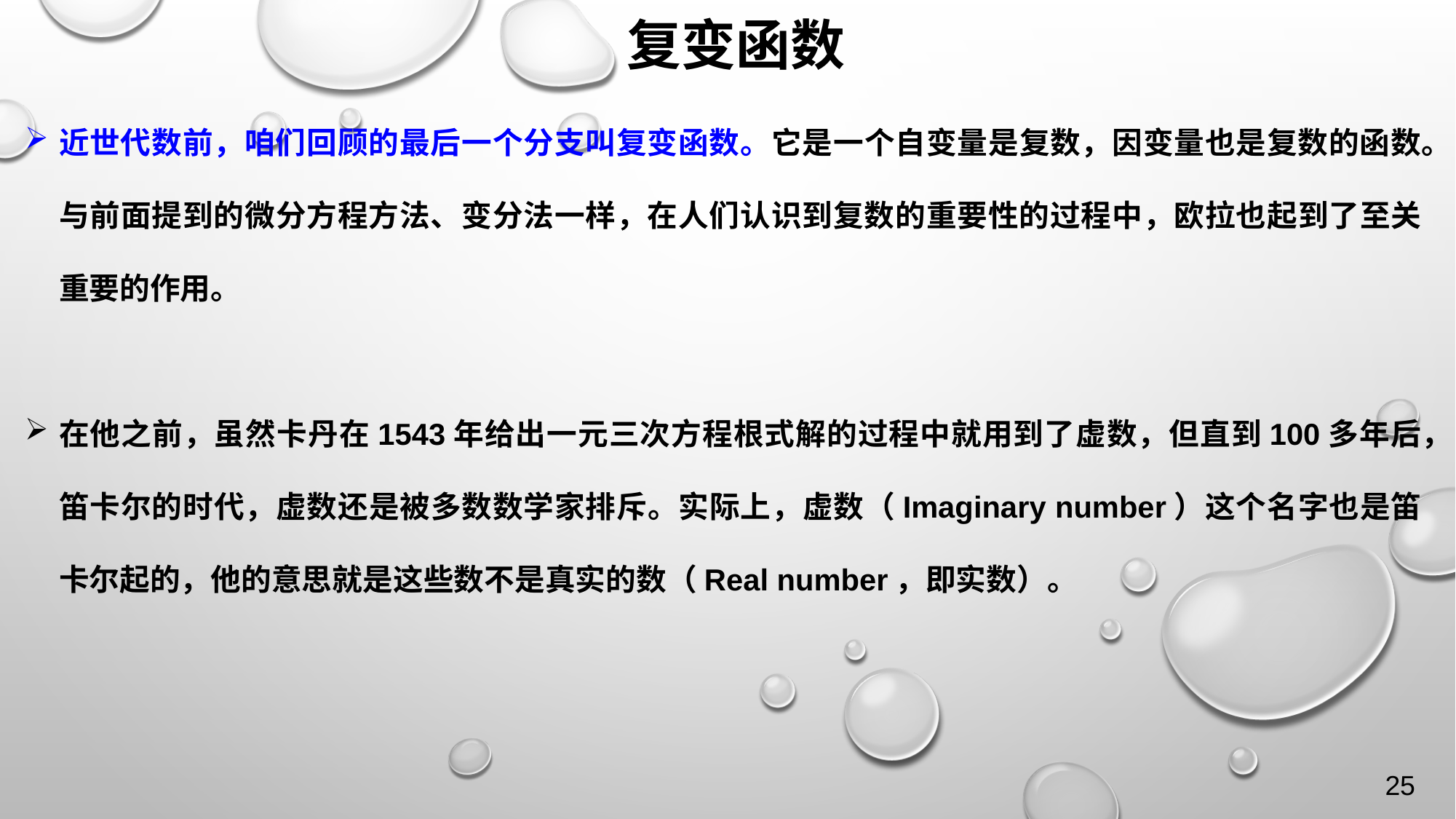

复变函数
近世代数前，咱们回顾的最后一个分支叫复变函数。它是一个自变量是复数，因变量也是复数的函数。与前面提到的微分方程方法、变分法一样，在人们认识到复数的重要性的过程中，欧拉也起到了至关重要的作用。

在他之前，虽然卡丹在1543年给出一元三次方程根式解的过程中就用到了虚数，但直到100多年后，笛卡尔的时代，虚数还是被多数数学家排斥。实际上，虚数（Imaginary number）这个名字也是笛卡尔起的，他的意思就是这些数不是真实的数（Real number，即实数）。
25